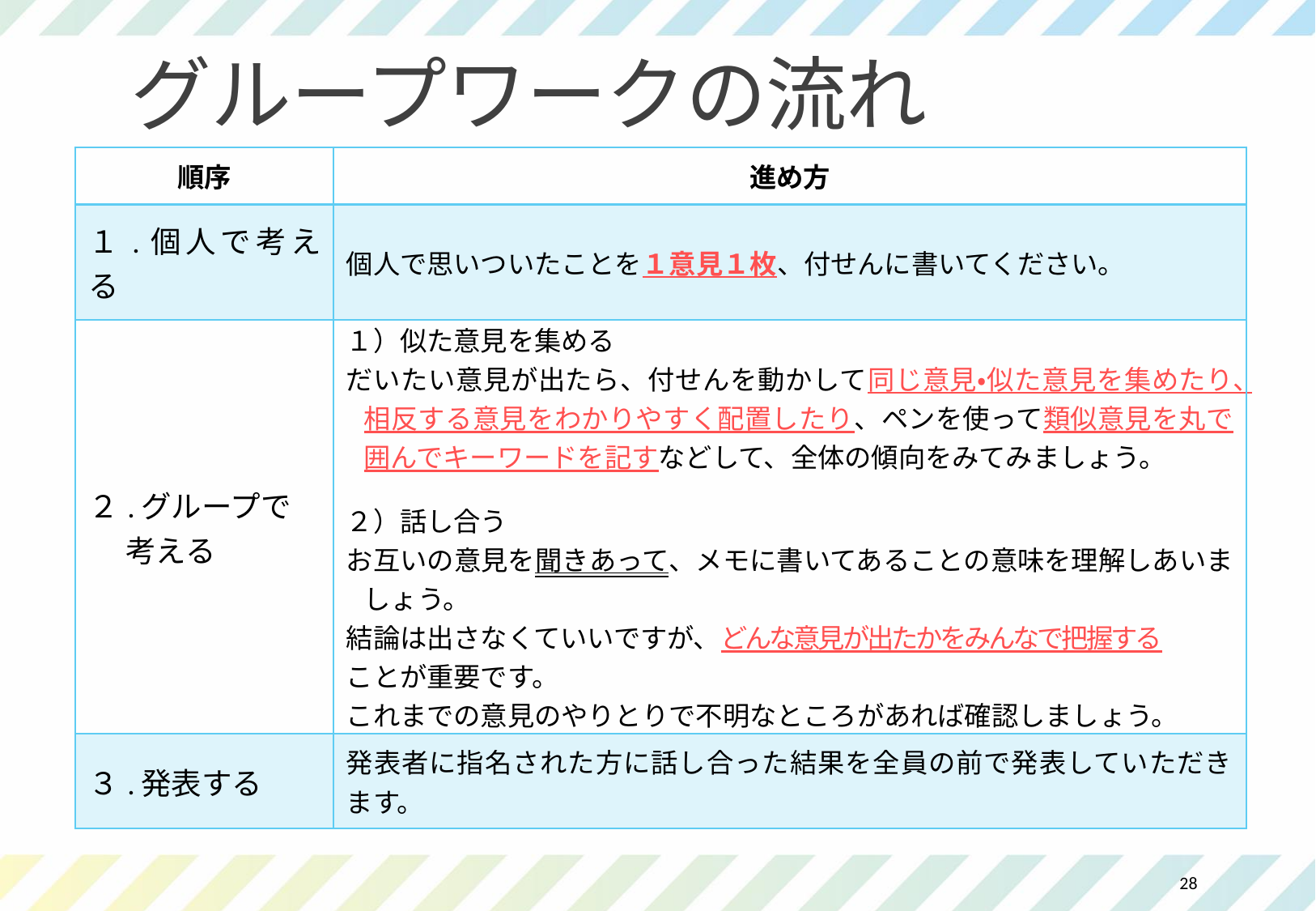

# グループワークの流れ
| 順序 | 進め方 |
| --- | --- |
| １.個人で考える | 個人で思いついたことを１意見１枚、付せんに書いてください。 |
| ２.グループで 　 考える | １）似た意見を集める だいたい意見が出たら、付せんを動かして同じ意見・似た意見を集めたり、相反する意見をわかりやすく配置したり、ペンを使って類似意見を丸で囲んでキーワードを記すなどして、全体の傾向をみてみましょう。 ２）話し合う お互いの意見を聞きあって、メモに書いてあることの意味を理解しあいましょう。 結論は出さなくていいですが、どんな意見が出たかをみんなで把握する ことが重要です。 これまでの意見のやりとりで不明なところがあれば確認しましょう。 |
| ３.発表する | 発表者に指名された方に話し合った結果を全員の前で発表していただきます。 |
28